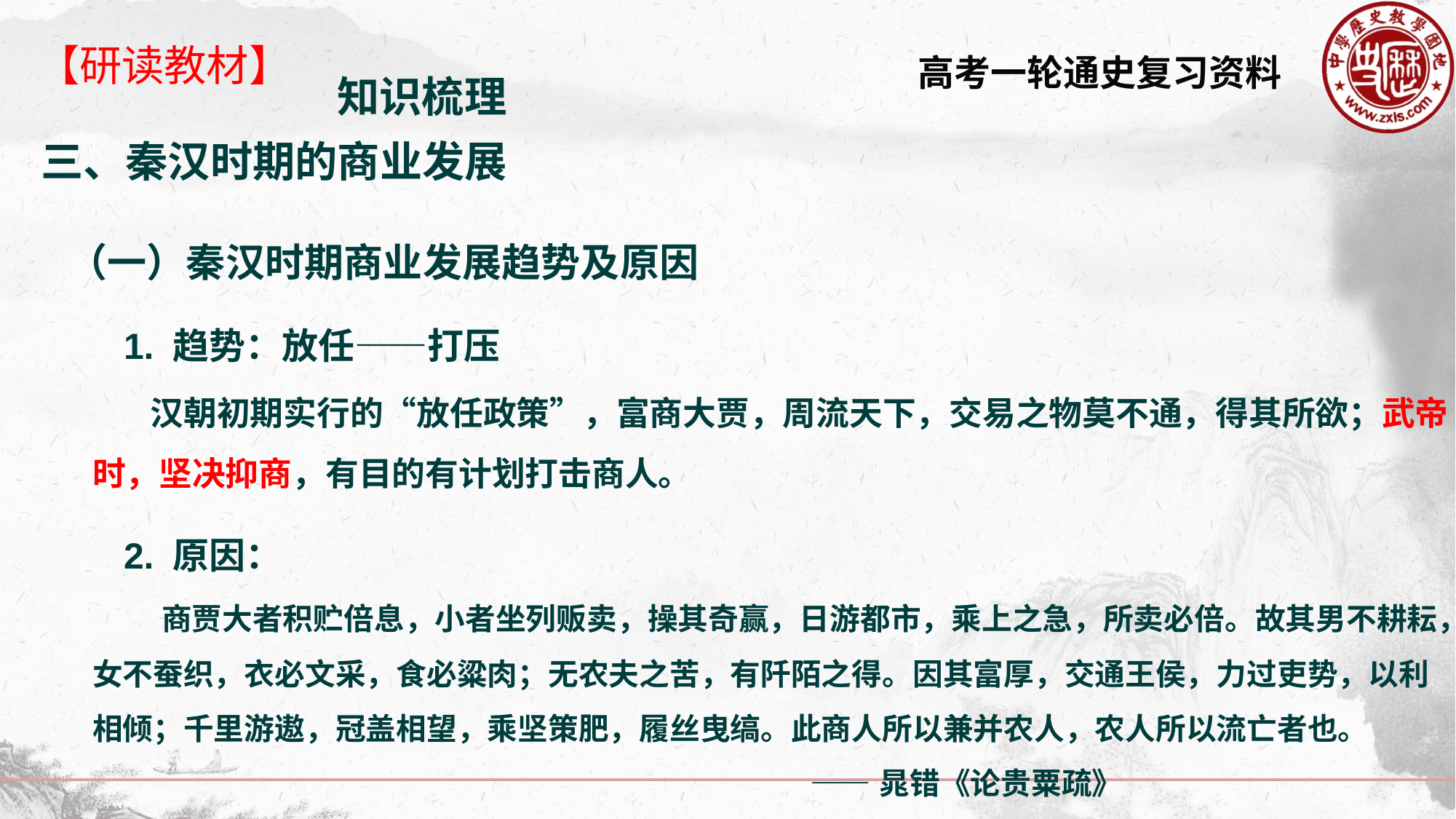

【研读教材】
知识梳理
三、秦汉时期的商业发展
（一）秦汉时期商业发展趋势及原因
   1. 趋势：放任——打压
      汉朝初期实行的“放任政策”，富商大贾，周流天下，交易之物莫不通，得其所欲；武帝时，坚决抑商，有目的有计划打击商人。
   2. 原因：
        商贾大者积贮倍息，小者坐列贩卖，操其奇赢，日游都市，乘上之急，所卖必倍。故其男不耕耘，女不蚕织，衣必文采，食必粱肉；无农夫之苦，有阡陌之得。因其富厚，交通王侯，力过吏势，以利相倾；千里游遨，冠盖相望，乘坚策肥，履丝曳缟。此商人所以兼并农人，农人所以流亡者也。
                                                                                                        ——晁错《论贵粟疏》